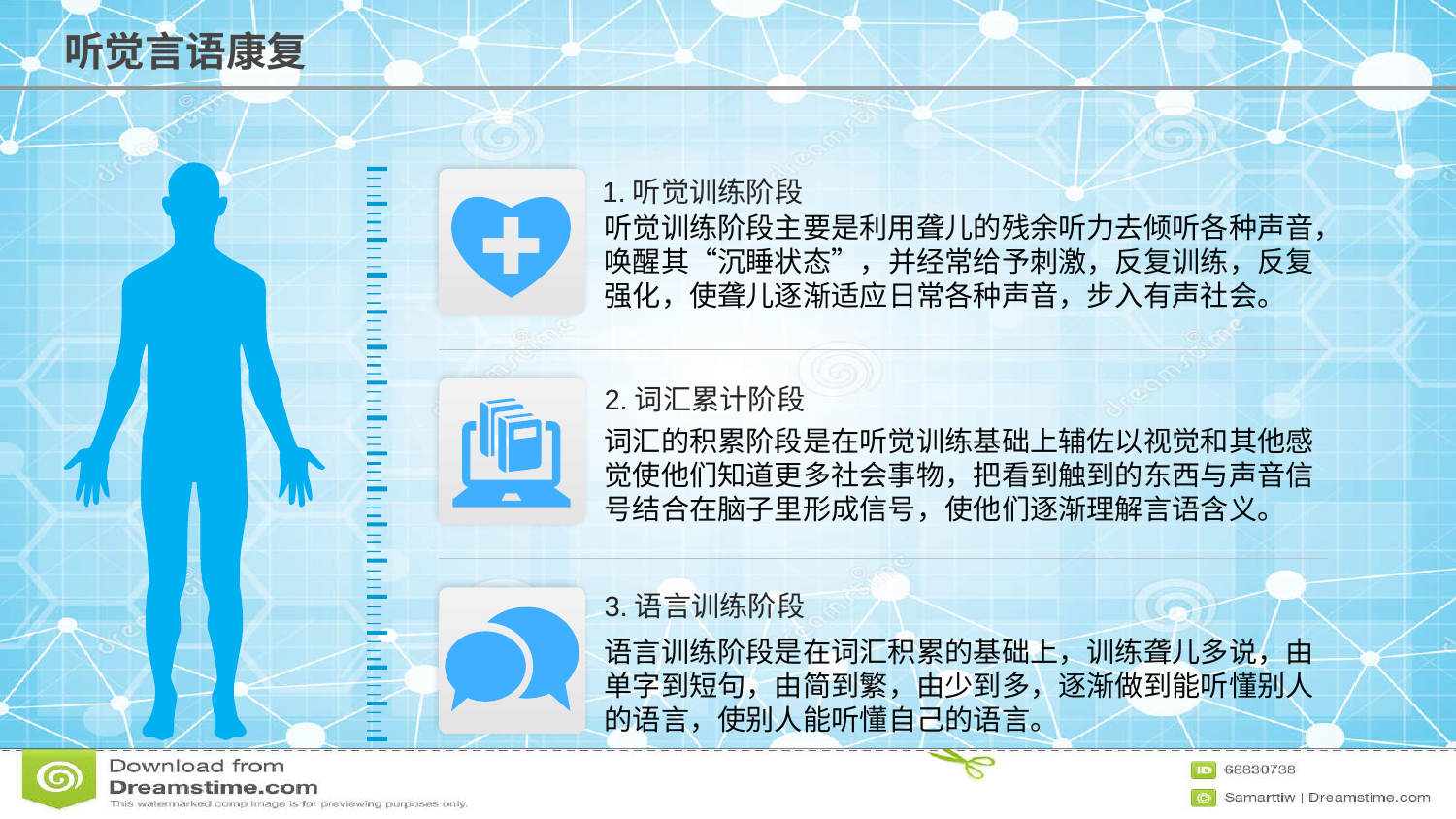

听觉言语康复

1.听觉训练阶段

听觉训练阶段主要是利用聋儿的残余听力去倾听各种声音，唤醒其“沉睡状态”，并经常给予刺激，反复训练，反复强化，使聋儿逐渐适应日常各种声音，步入有声社会。

2.词汇累计阶段

词汇的积累阶段是在听觉训练基础上辅佐以视觉和其他感觉使他们知道更多社会事物，把看到触到的东西与声音信号结合在脑子里形成信号，使他们逐渐理解言语含义。

3.语言训练阶段

语言训练阶段是在词汇积累的基础上，训练聋儿多说，由单字到短句，由简到繁，由少到多，逐渐做到能听懂别人的语言，使别人能听懂自己的语言。